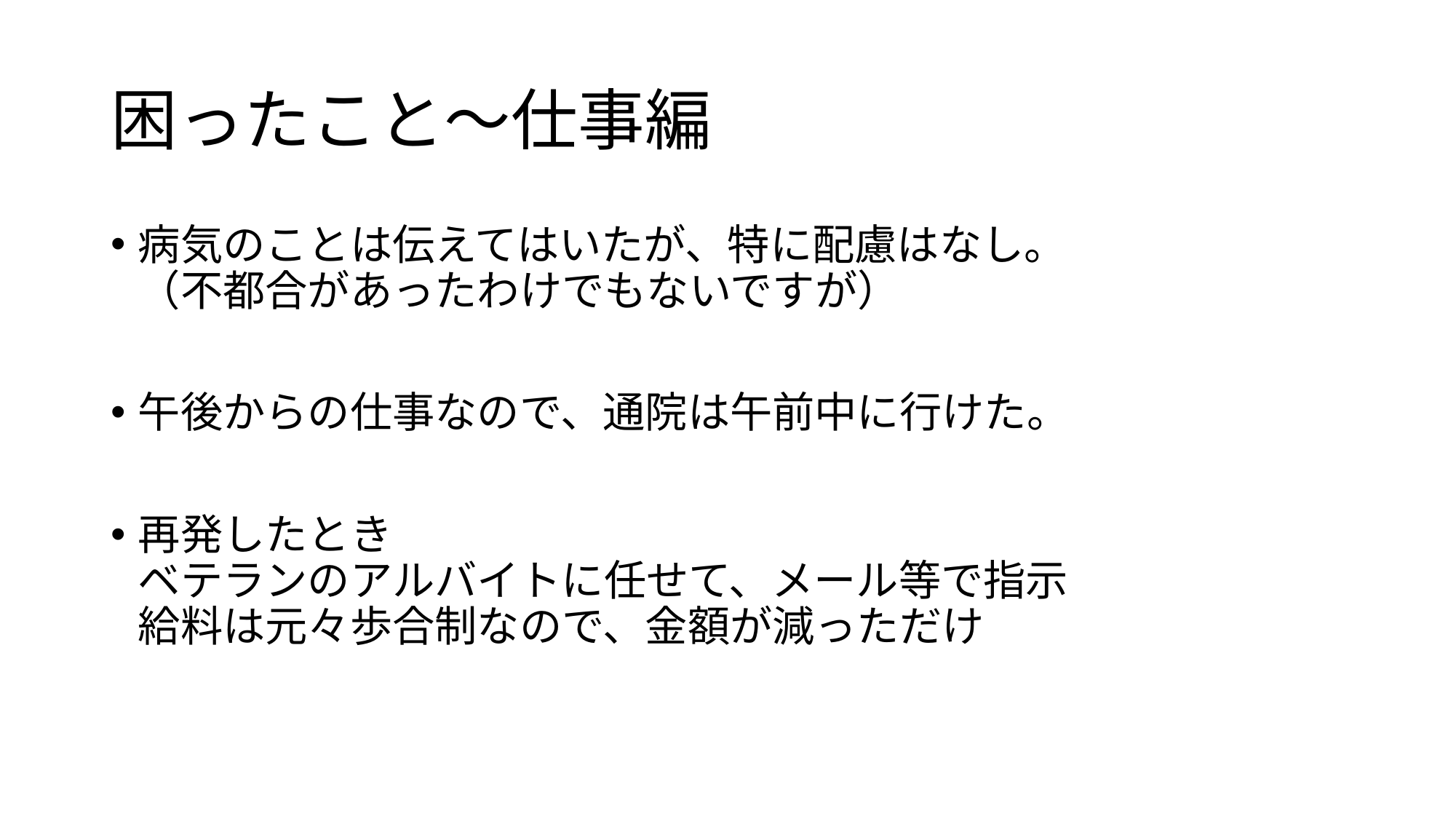

# 困ったこと～仕事編
病気のことは伝えてはいたが、特に配慮はなし。
（不都合があったわけでもないですが）

午後からの仕事なので、通院は午前中に行けた。

再発したとき
ベテランのアルバイトに任せて、メール等で指示
給料は元々歩合制なので、金額が減っただけ